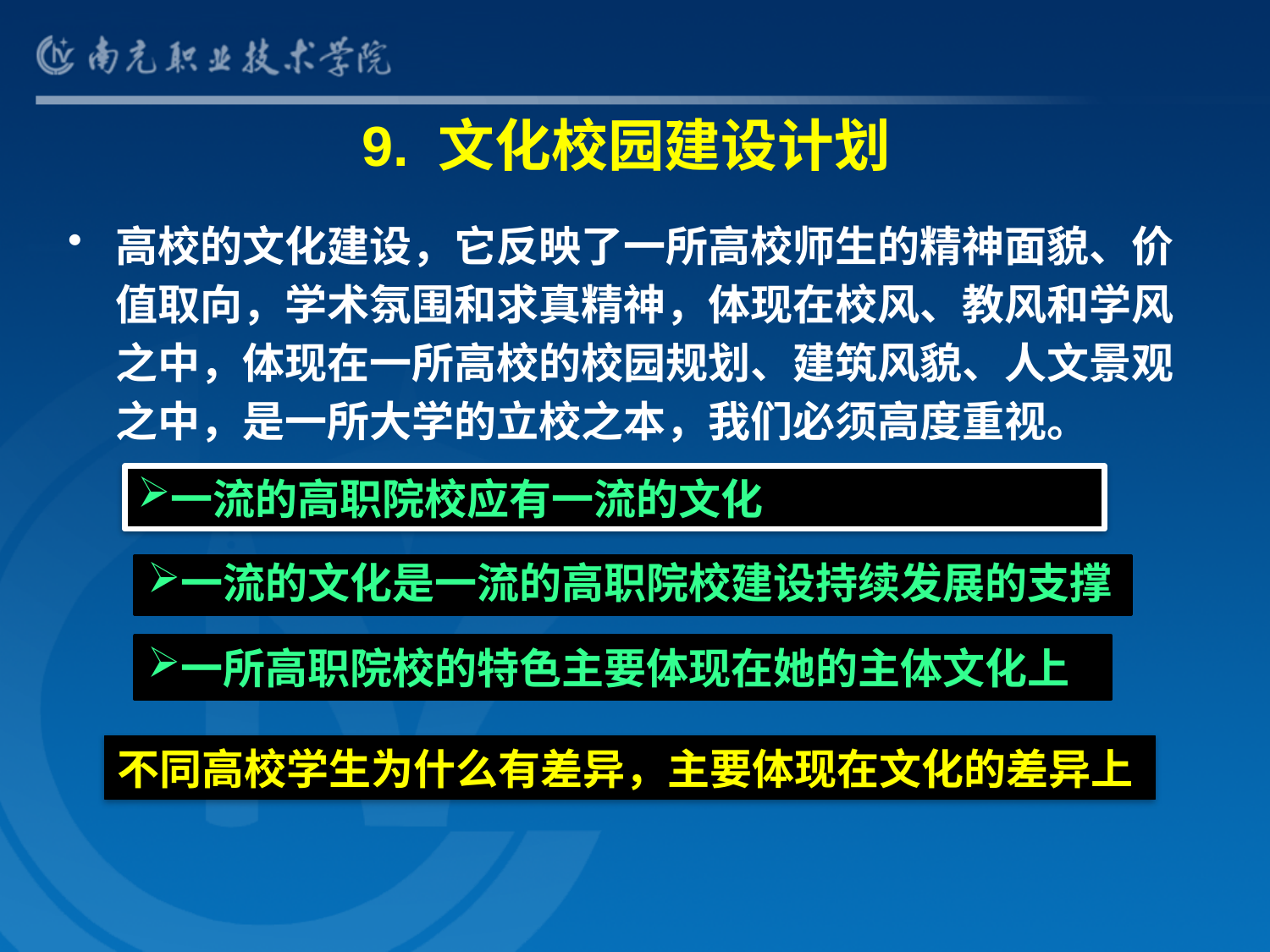

# 9. 文化校园建设计划
高校的文化建设，它反映了一所高校师生的精神面貌、价值取向，学术氛围和求真精神，体现在校风、教风和学风之中，体现在一所高校的校园规划、建筑风貌、人文景观之中，是一所大学的立校之本，我们必须高度重视。
一流的高职院校应有一流的文化
一流的文化是一流的高职院校建设持续发展的支撑
一所高职院校的特色主要体现在她的主体文化上
不同高校学生为什么有差异，主要体现在文化的差异上